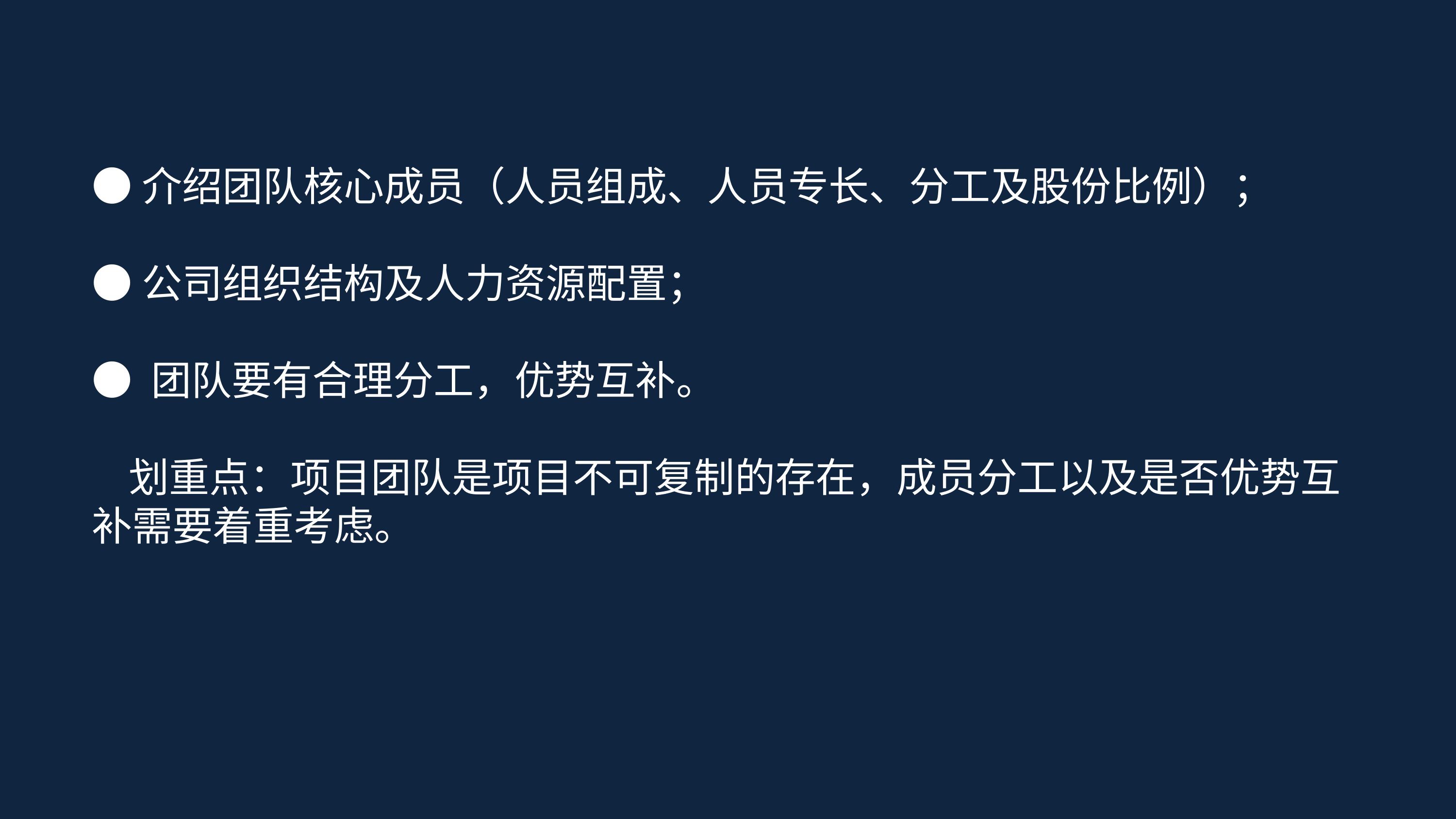

●介绍团队核心成员（人员组成、人员专长、分工及股份比例）；

●公司组织结构及人力资源配置；

● 团队要有合理分工，优势互补。

   划重点：项目团队是项目不可复制的存在，成员分工以及是否优势互补需要着重考虑。